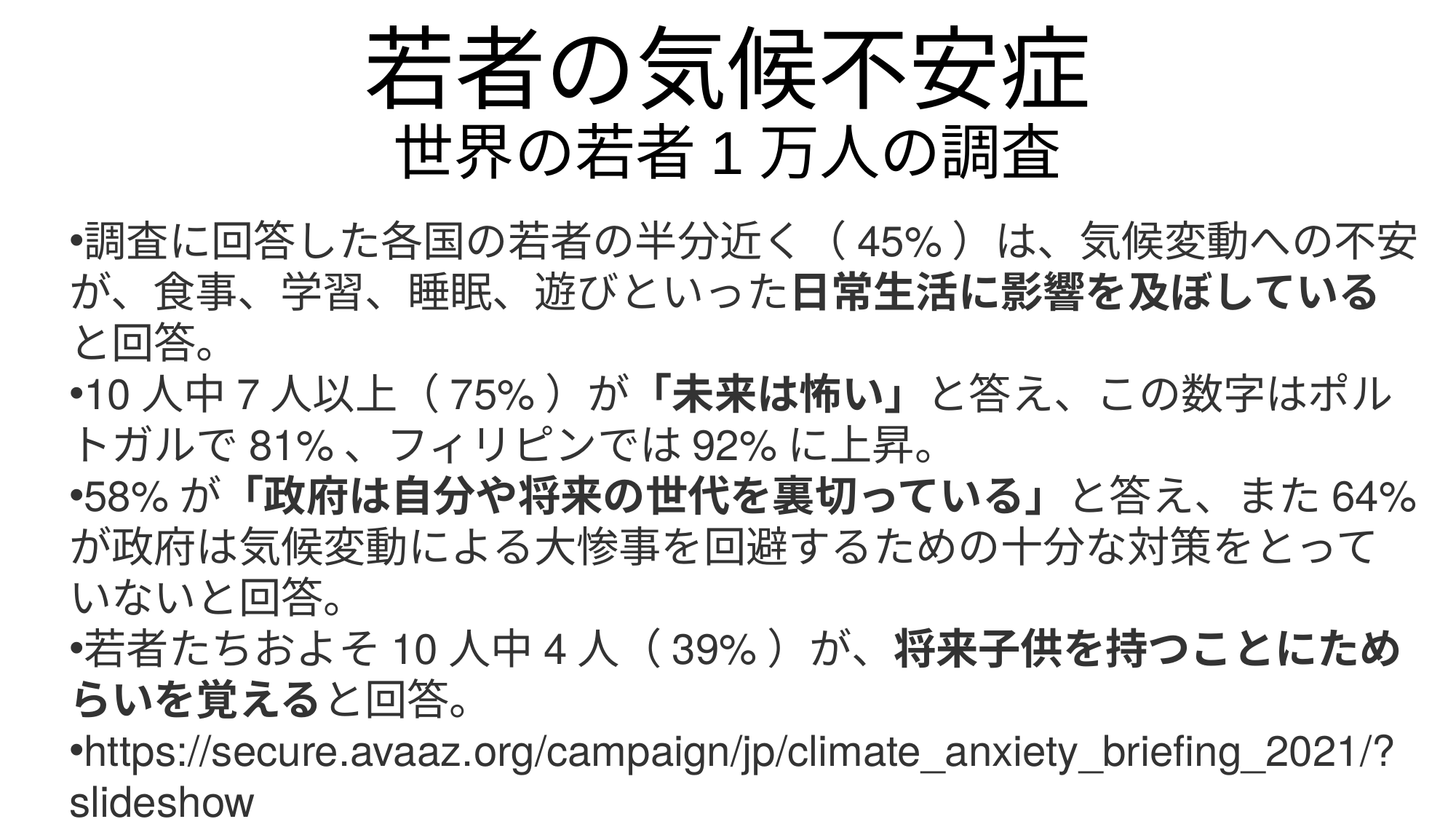

# 若者の気候不安症 世界の若者1万人の調査
調査に回答した各国の若者の半分近く（45%）は、気候変動への不安が、食事、学習、睡眠、遊びといった日常生活に影響を及ぼしていると回答。
10人中7人以上（75%）が「未来は怖い」と答え、この数字はポルトガルで81%、フィリピンでは92%に上昇。
58%が「政府は自分や将来の世代を裏切っている」と答え、また64%が政府は気候変動による大惨事を回避するための十分な対策をとっていないと回答。
若者たちおよそ10人中4人（39%）が、将来子供を持つことにためらいを覚えると回答。
https://secure.avaaz.org/campaign/jp/climate_anxiety_briefing_2021/?slideshow